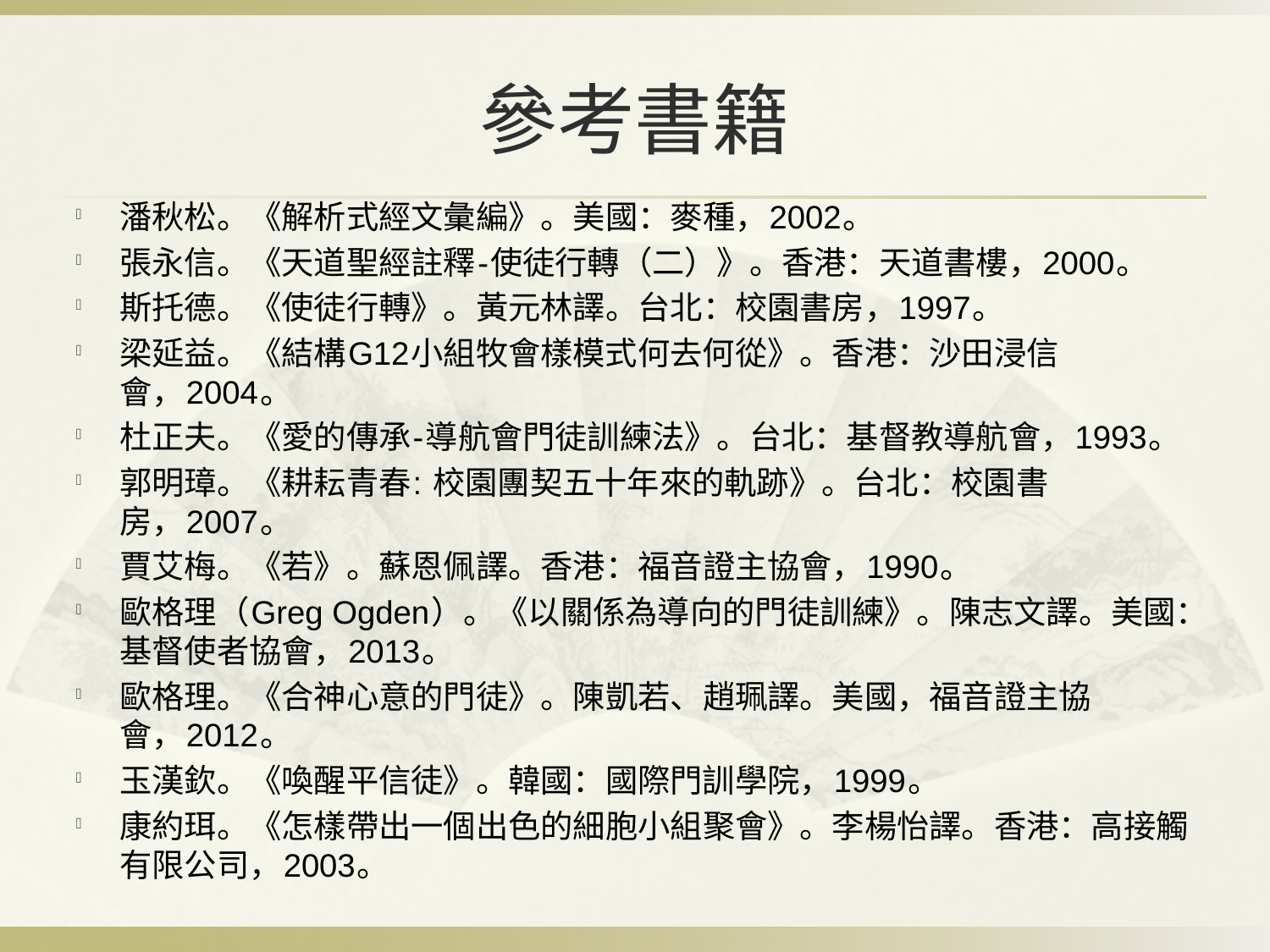

# 參考書籍
潘秋松。《解析式經文彙編》。美國：麥種，2002。
張永信。《天道聖經註釋-使徒行轉（二）》。香港：天道書樓，2000。
斯托德。《使徒行轉》。黃元林譯。台北：校園書房，1997。
梁延益。《結構G12小組牧會樣模式何去何從》。香港：沙田浸信會，2004。
杜正夫。《愛的傳承-導航會門徒訓練法》。台北：基督教導航會，1993。
郭明璋。《耕耘青春: 校園團契五十年來的軌跡》。台北：校園書房，2007。
賈艾梅。《若》。蘇恩佩譯。香港：福音證主協會，1990。
歐格理（Greg Ogden）。《以關係為導向的門徒訓練》。陳志文譯。美國：基督使者協會，2013。
歐格理。《合神心意的門徒》。陳凱若、趙珮譯。美國，福音證主協會，2012。
玉漢欽。《喚醒平信徒》。韓國：國際門訓學院，1999。
康約珥。《怎樣帶出一個出色的細胞小組聚會》。李楊怡譯。香港：高接觸有限公司，2003。